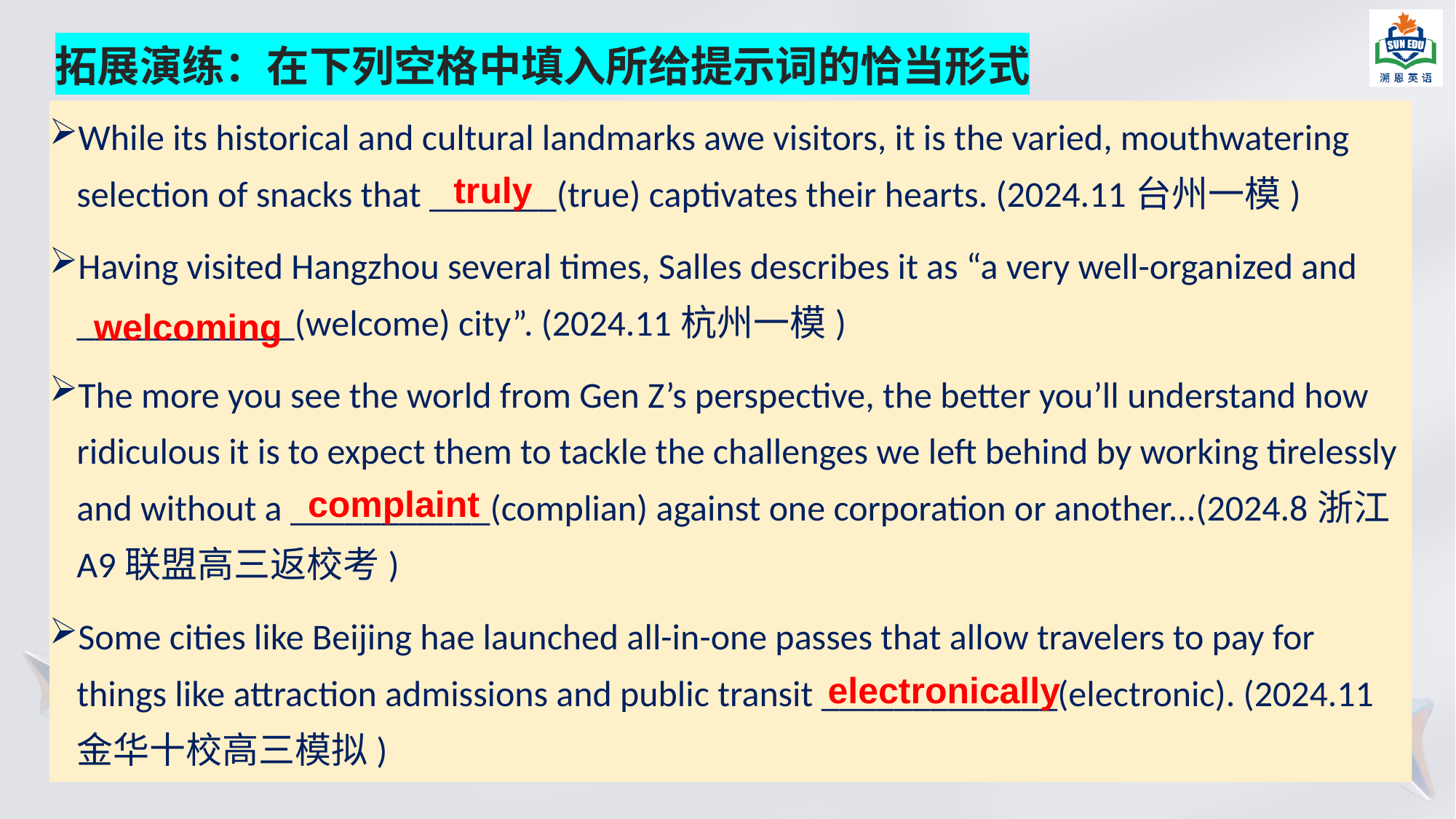

拓展演练：在下列空格中填入所给提示词的恰当形式
While its historical and cultural landmarks awe visitors, it is the varied, mouthwatering selection of snacks that _______(true) captivates their hearts. (2024.11台州一模)
Having visited Hangzhou several times, Salles describes it as “a very well-organized and ____________(welcome) city”. (2024.11杭州一模)
The more you see the world from Gen Z’s perspective, the better you’ll understand how ridiculous it is to expect them to tackle the challenges we left behind by working tirelessly and without a ___________(complian) against one corporation or another...(2024.8浙江A9联盟高三返校考)
Some cities like Beijing hae launched all-in-one passes that allow travelers to pay for things like attraction admissions and public transit _____________(electronic). (2024.11金华十校高三模拟)
truly
welcoming
complaint
electronically
21